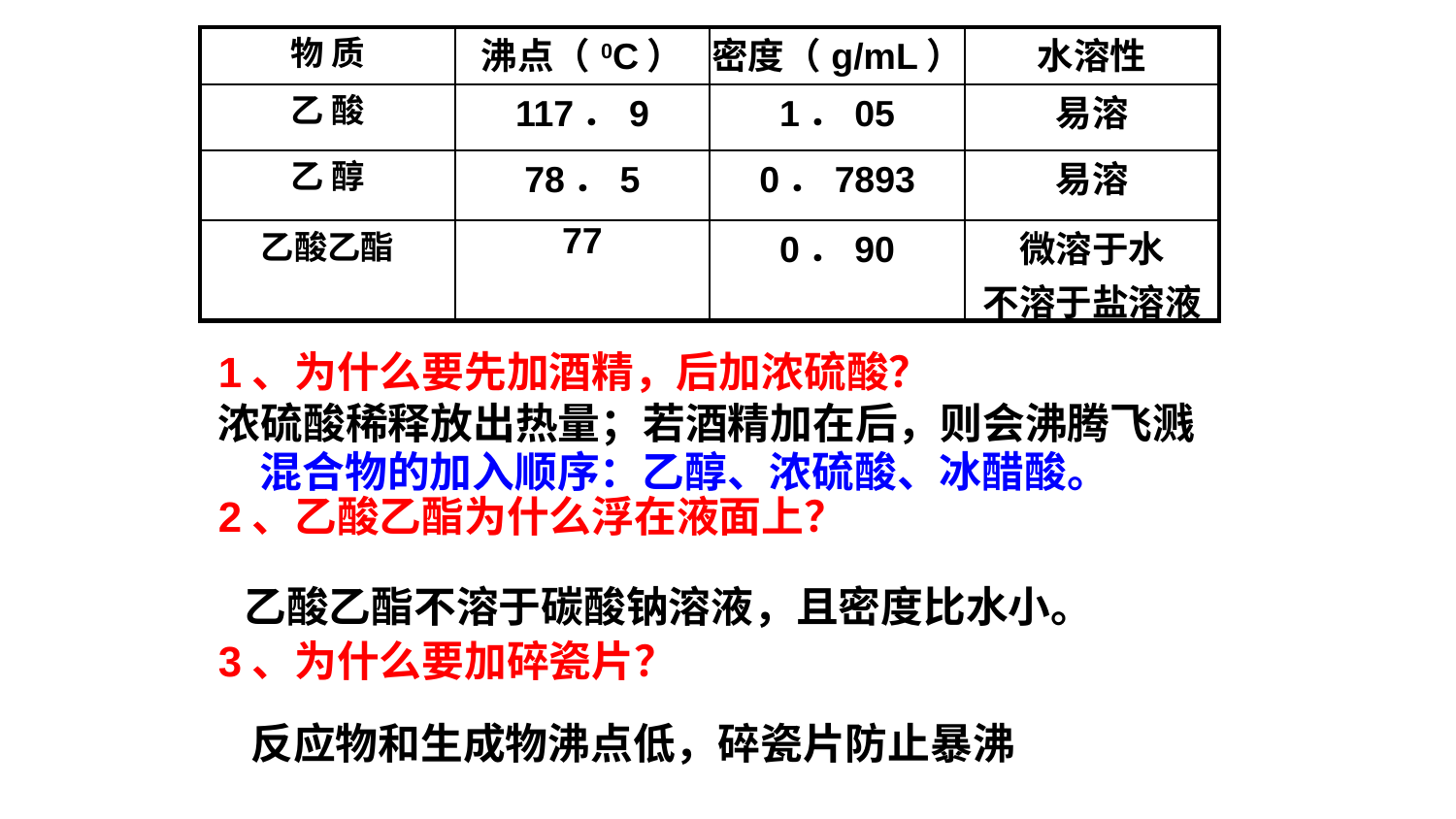

| 物 质 | 沸点（0C） | 密度（g/mL） | 水溶性 |
| --- | --- | --- | --- |
| 乙 酸 | 117．9 | 1．05 | 易溶 |
| 乙 醇 | 78．5 | 0．7893 | 易溶 |
| 乙酸乙酯 | 77 | 0．90 | 微溶于水 不溶于盐溶液 |
1、为什么要先加酒精，后加浓硫酸？

2、乙酸乙酯为什么浮在液面上？

3、为什么要加碎瓷片？

浓硫酸稀释放出热量；若酒精加在后，则会沸腾飞溅
混合物的加入顺序：乙醇、浓硫酸、冰醋酸。
乙酸乙酯不溶于碳酸钠溶液，且密度比水小。
反应物和生成物沸点低，碎瓷片防止暴沸